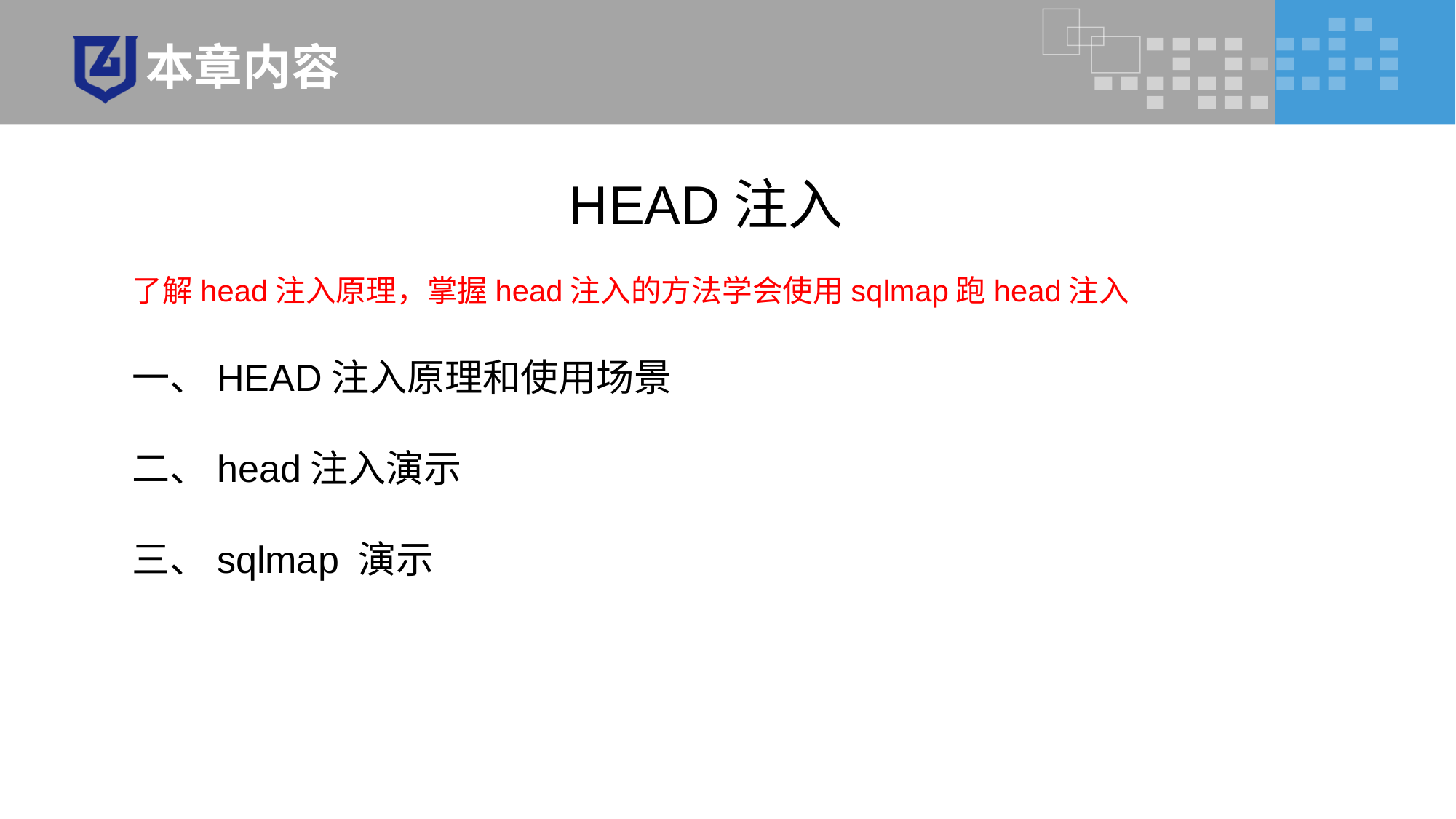

# 本章内容
				HEAD注入

了解head注入原理，掌握head注入的方法学会使用sqlmap跑head注入

一、HEAD注入原理和使用场景

二、head注入演示

三、sqlmap 演示